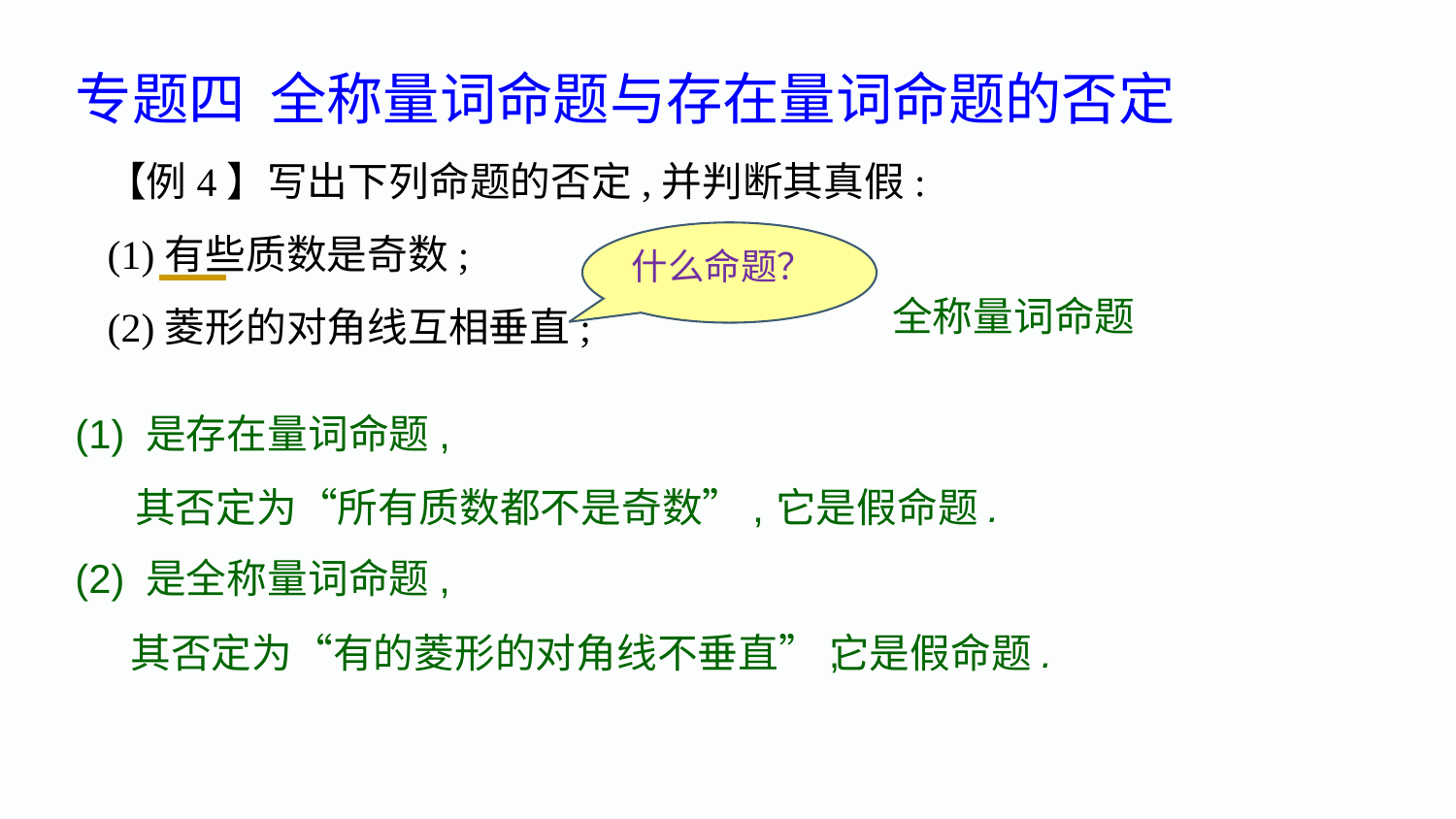

专题四  全称量词命题与存在量词命题的否定
【例4】写出下列命题的否定,并判断其真假:
(1)有些质数是奇数;
(2)菱形的对角线互相垂直;

什么命题？
全称量词命题
(1) 是存在量词命题,
  其否定为“所有质数都不是奇数”,
它是假命题.
(2) 是全称量词命题,
    其否定为“有的菱形的对角线不垂直”,
它是假命题.